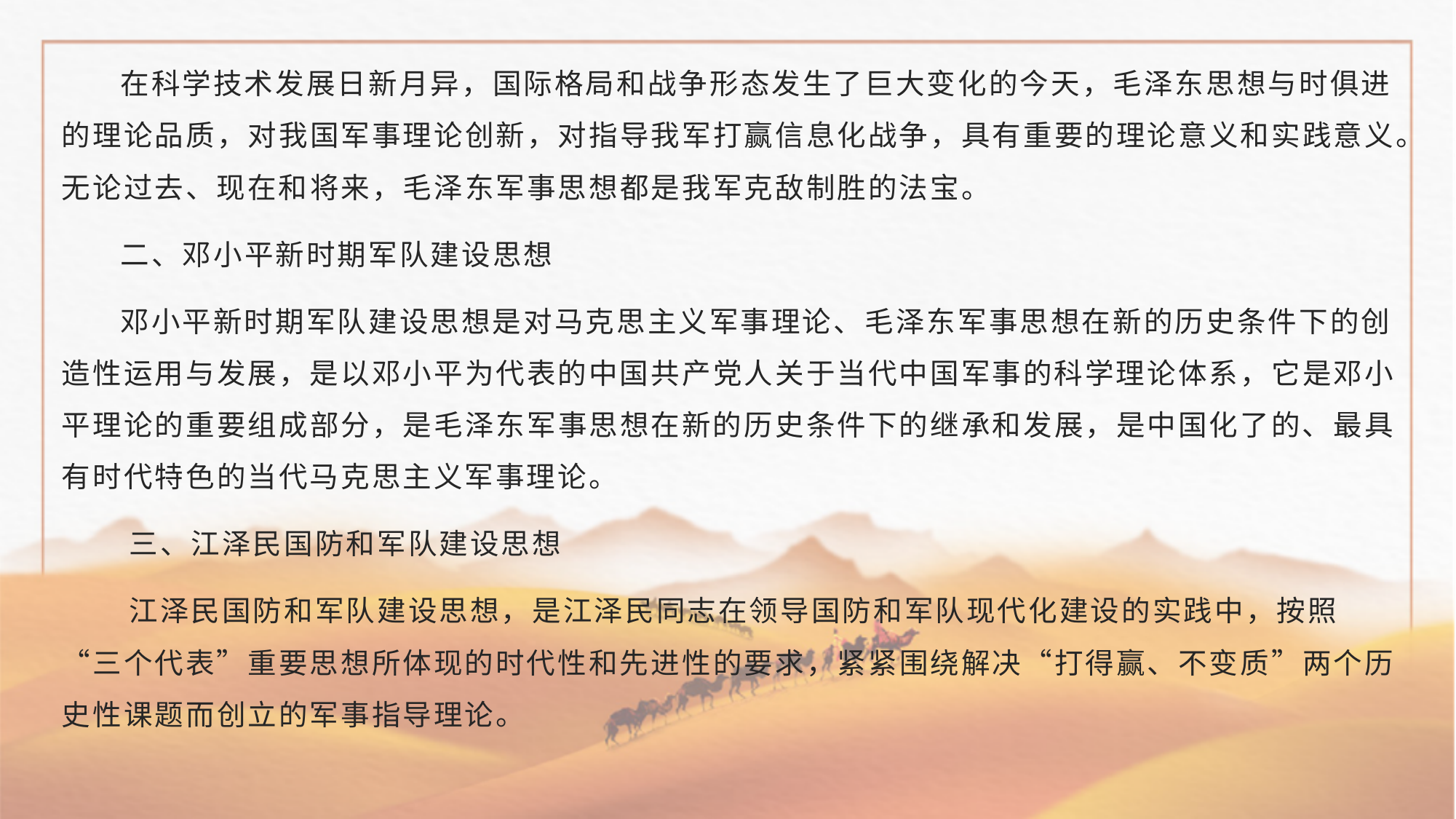

在科学技术发展日新月异，国际格局和战争形态发生了巨大变化的今天，毛泽东思想与时俱进的理论品质，对我国军事理论创新，对指导我军打赢信息化战争，具有重要的理论意义和实践意义。无论过去、现在和将来，毛泽东军事思想都是我军克敌制胜的法宝。
      二、邓小平新时期军队建设思想
      邓小平新时期军队建设思想是对马克思主义军事理论、毛泽东军事思想在新的历史条件下的创造性运用与发展，是以邓小平为代表的中国共产党人关于当代中国军事的科学理论体系，它是邓小平理论的重要组成部分，是毛泽东军事思想在新的历史条件下的继承和发展，是中国化了的、最具有时代特色的当代马克思主义军事理论。
       三、江泽民国防和军队建设思想
       江泽民国防和军队建设思想，是江泽民同志在领导国防和军队现代化建设的实践中，按照“三个代表”重要思想所体现的时代性和先进性的要求，紧紧围绕解决“打得赢、不变质”两个历史性课题而创立的军事指导理论。